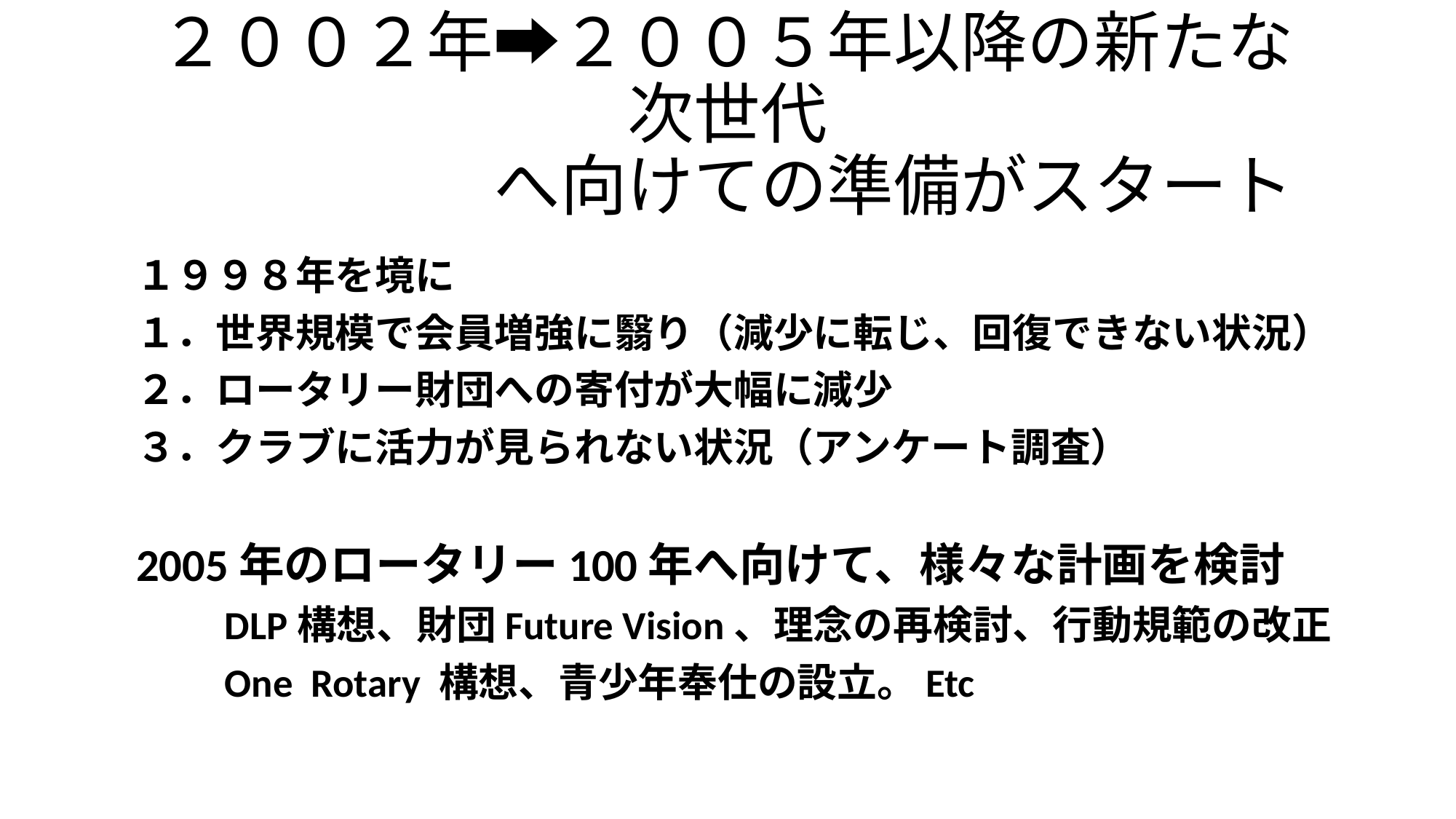

２００２年➡２００５年以降の新たな次世代
　　　　　へ向けての準備がスタート
１９９８年を境に
１．世界規模で会員増強に翳り（減少に転じ、回復できない状況）
２．ロータリー財団への寄付が大幅に減少
３．クラブに活力が見られない状況（アンケート調査）

2005年のロータリー100年へ向けて、様々な計画を検討
　　DLP構想、財団Future Vision、理念の再検討、行動規範の改正
　　One  Rotary 構想、青少年奉仕の設立。Etc